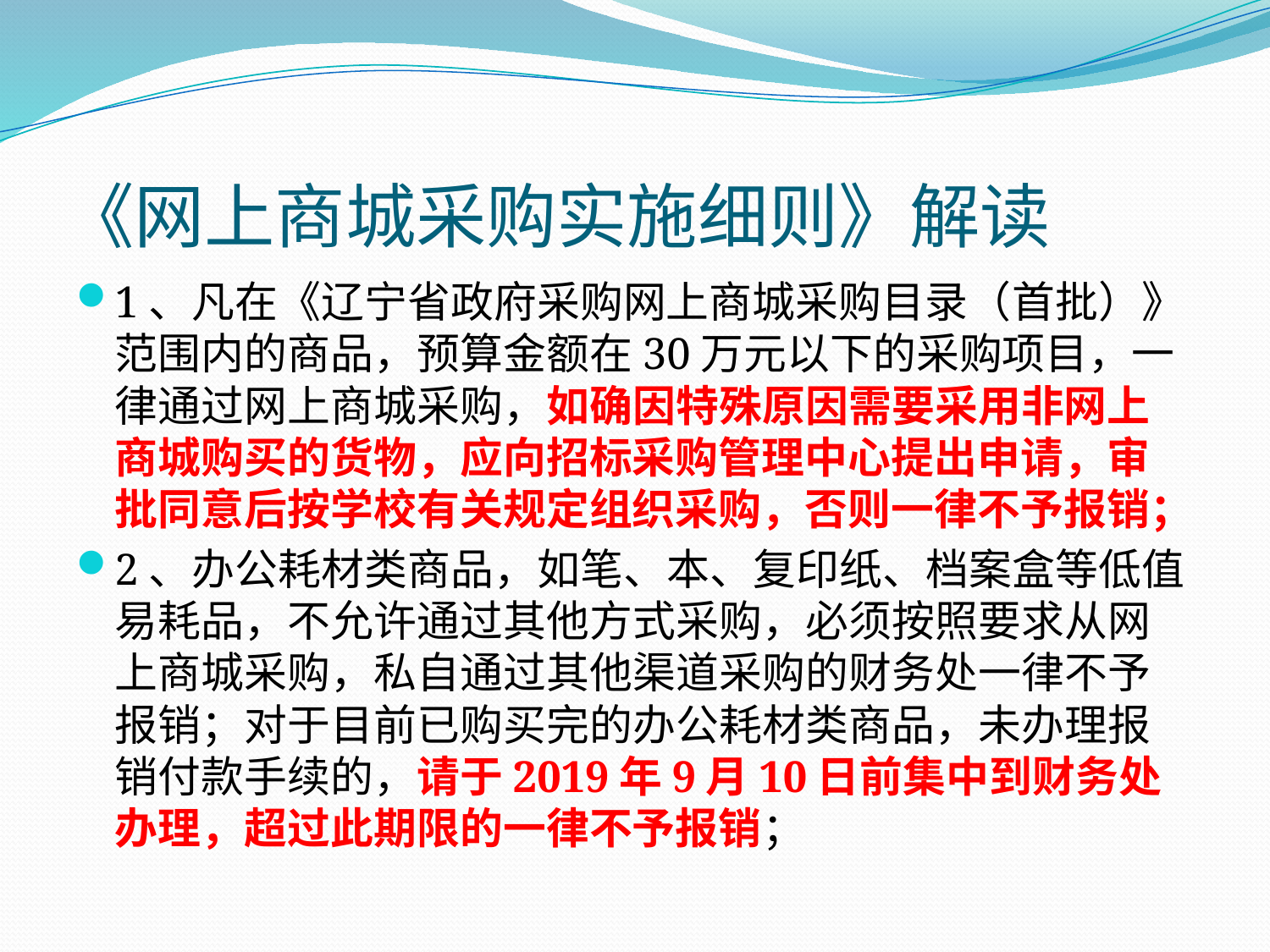

# 《网上商城采购实施细则》解读
1、凡在《辽宁省政府采购网上商城采购目录（首批）》范围内的商品，预算金额在30万元以下的采购项目，一律通过网上商城采购，如确因特殊原因需要采用非网上商城购买的货物，应向招标采购管理中心提出申请，审批同意后按学校有关规定组织采购，否则一律不予报销；
2、办公耗材类商品，如笔、本、复印纸、档案盒等低值易耗品，不允许通过其他方式采购，必须按照要求从网上商城采购，私自通过其他渠道采购的财务处一律不予报销；对于目前已购买完的办公耗材类商品，未办理报销付款手续的，请于2019年9月10日前集中到财务处办理，超过此期限的一律不予报销；